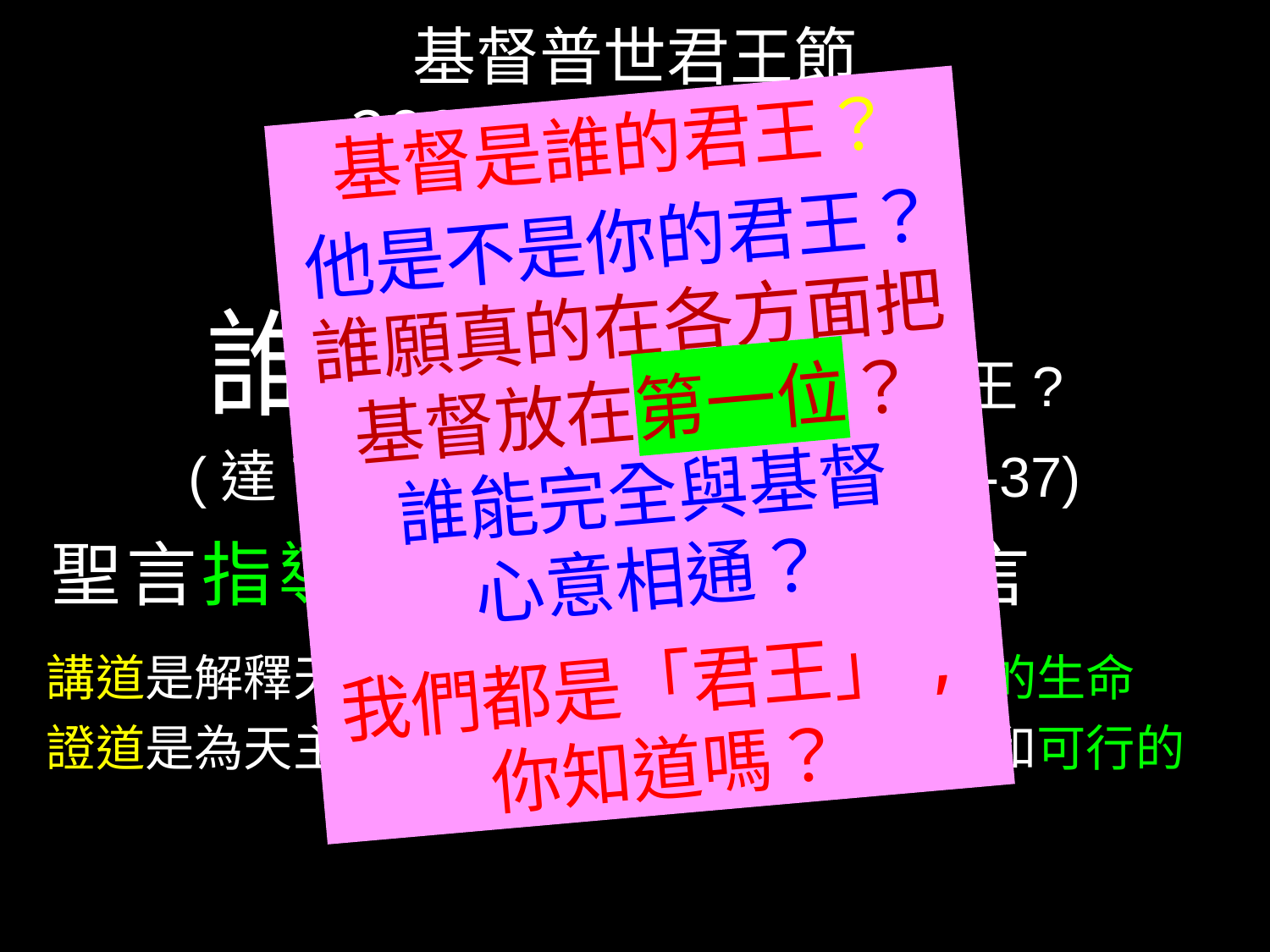

基督普世君王節
2021年11月21日

主 題
誰的君王?誰是君王?
(達7:13-14; 默1:5-8; 若18:33-37)
 聖言指導生活；生活印證聖言
  講道是解釋天主聖言,指出它如何指導人類的生命
  證道是為天主的話作證,證明這話是可信的和可行的
基督是誰的君王？
他是不是你的君王？
誰願真的在各方面把基督放在第一位？
誰能完全與基督
心意相通？
我們都是「君王」,你知道嗎？